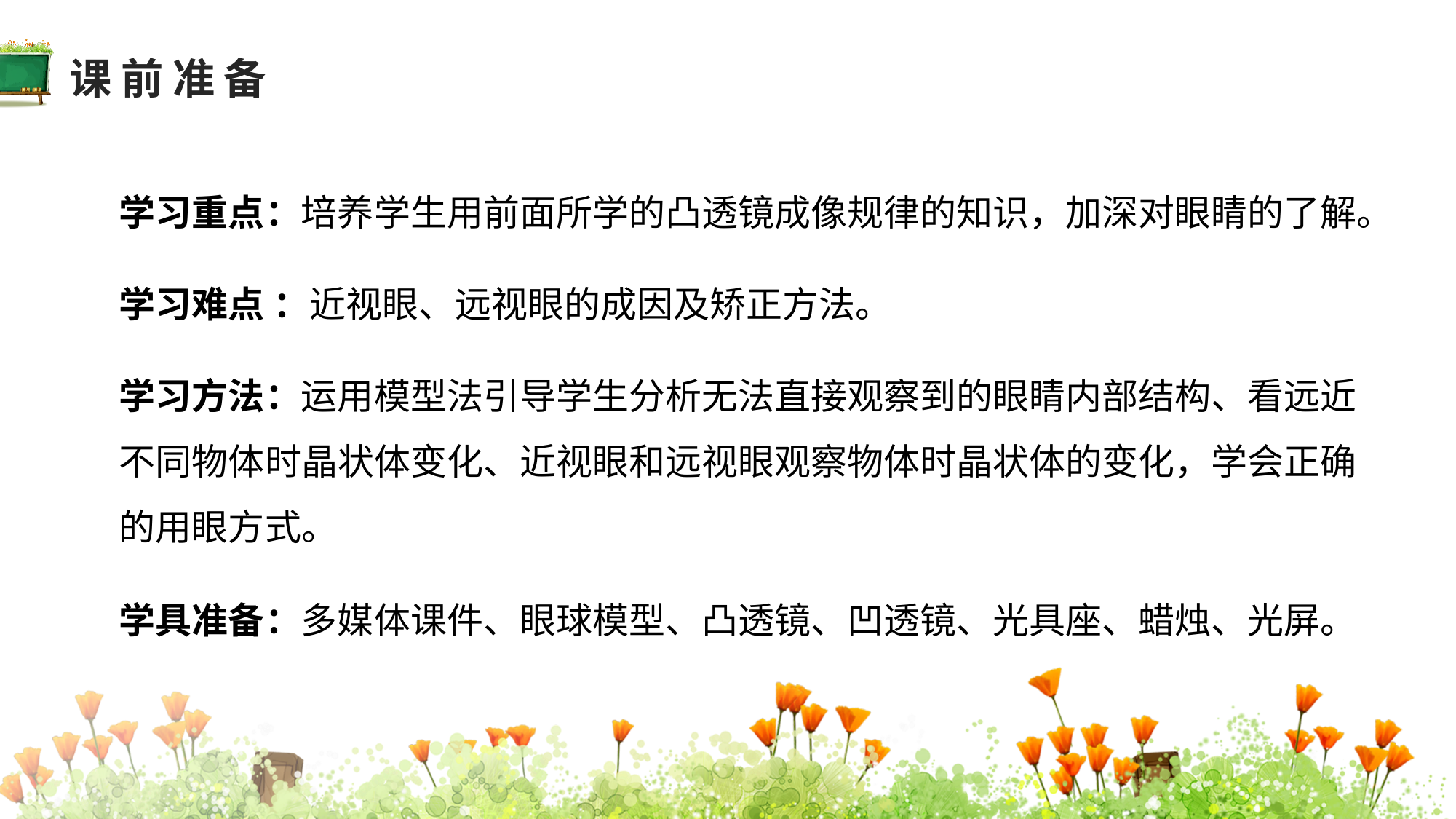

课前准备
学习重点：培养学生用前面所学的凸透镜成像规律的知识，加深对眼睛的了解。
教学分析
学习难点 ：近视眼、远视眼的成因及矫正方法。
学习方法：运用模型法引导学生分析无法直接观察到的眼睛内部结构、看远近不同物体时晶状体变化、近视眼和远视眼观察物体时晶状体的变化，学会正确的用眼方式。
学具准备：多媒体课件、眼球模型、凸透镜、凹透镜、光具座、蜡烛、光屏。